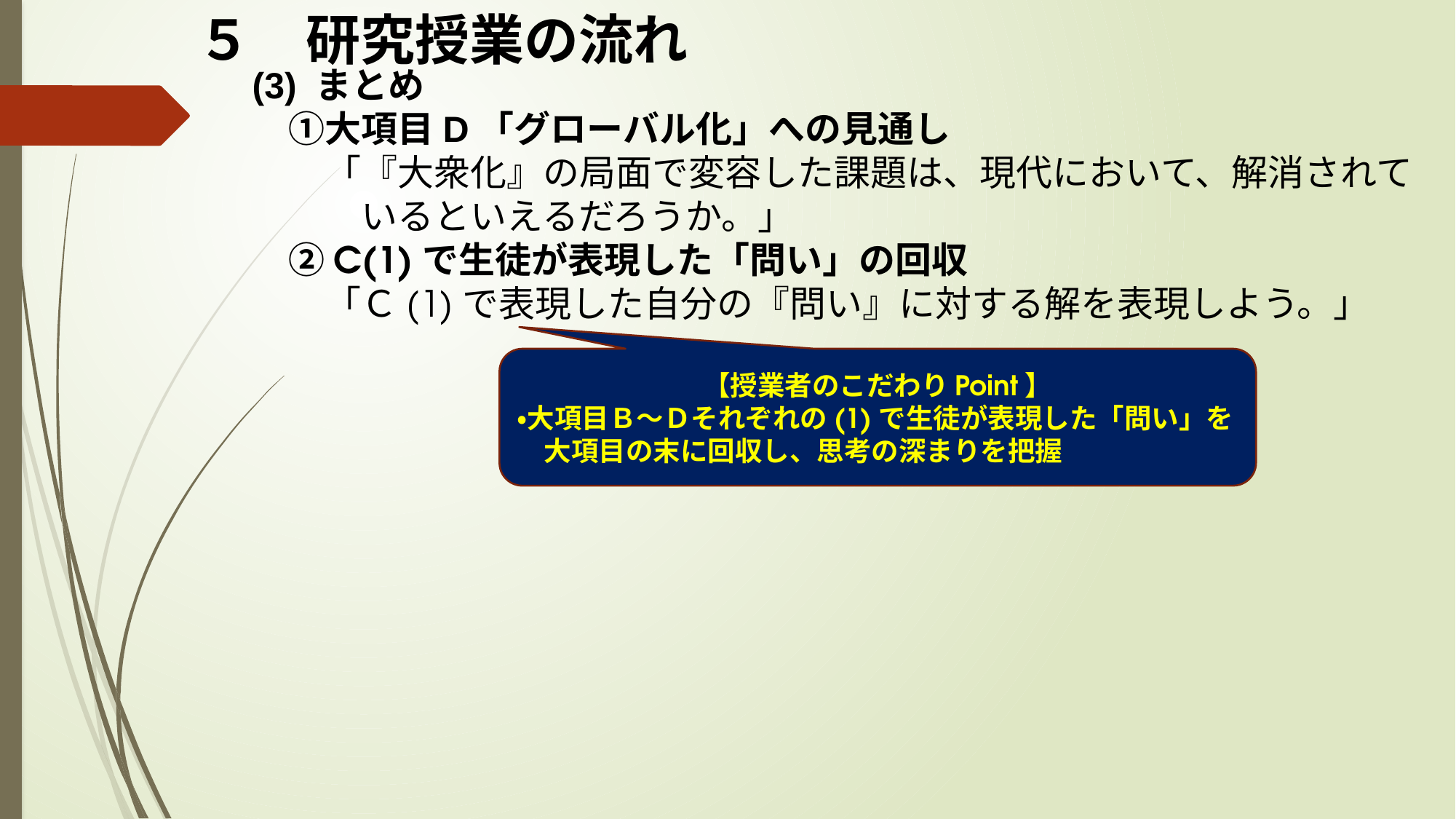

# ５　研究授業の流れ
(3) まとめ
　①大項目D「グローバル化」への見通し
　　「『大衆化』の局面で変容した課題は、現代において、解消されて
　　　いるといえるだろうか。」
　②C(1)で生徒が表現した「問い」の回収
　　「Ｃ(1)で表現した自分の『問い』に対する解を表現しよう。」

【授業者のこだわりPoint】
・大項目Ｂ～Ｄそれぞれの(1)で生徒が表現した「問い」を
　大項目の末に回収し、思考の深まりを把握